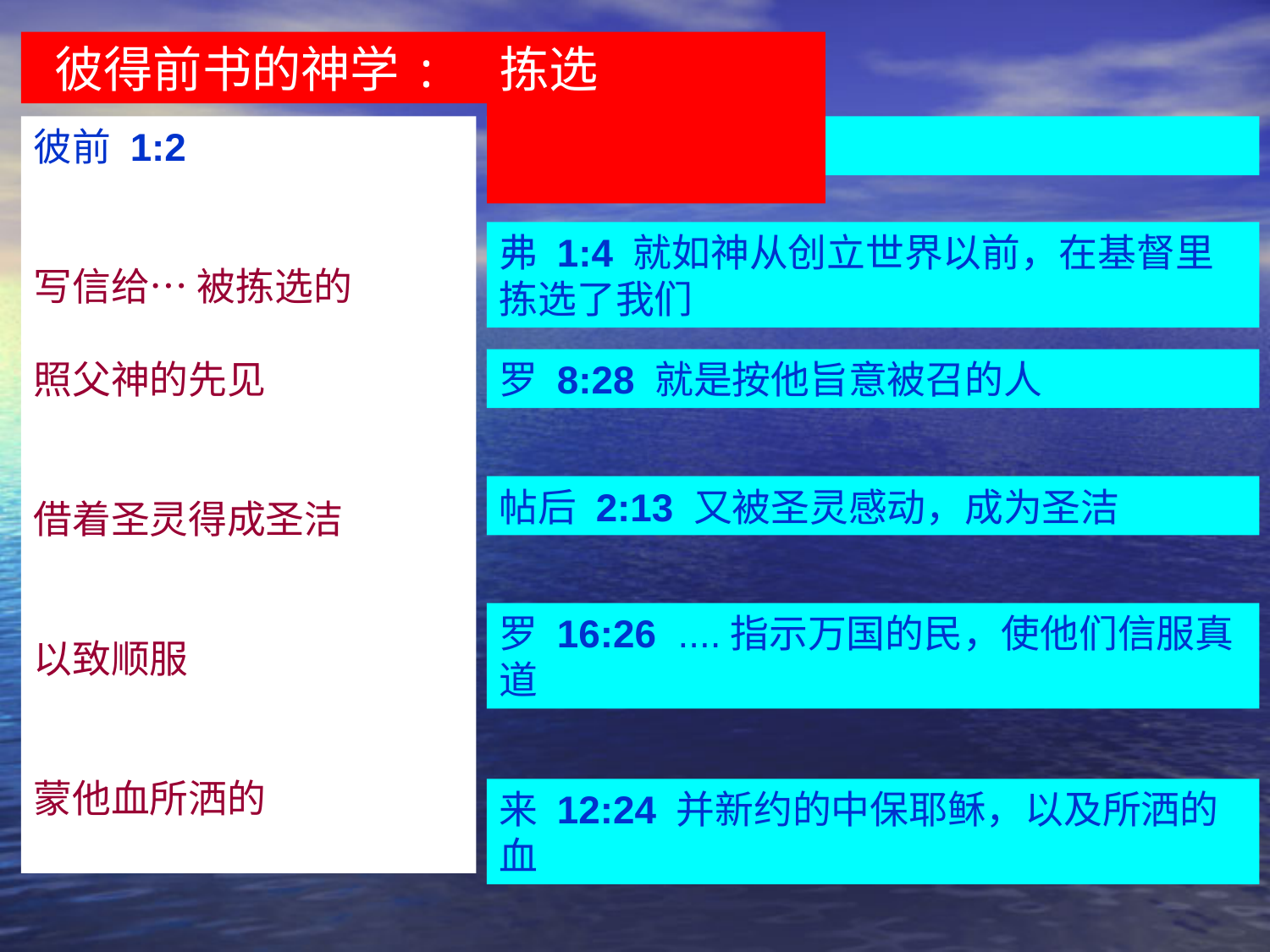

彼得前书的神学:
拣选
彼前 1:2

写信给… 被拣选的

照父神的先见

借着圣灵得成圣洁

以致顺服

蒙他血所洒的

其他经文
弗 1:4 就如神从创立世界以前，在基督里拣选了我们
罗 8:28 就是按他旨意被召的人
帖后 2:13 又被圣灵感动，成为圣洁
罗 16:26  ....指示万国的民，使他们信服真道
来 12:24 并新约的中保耶稣，以及所洒的血